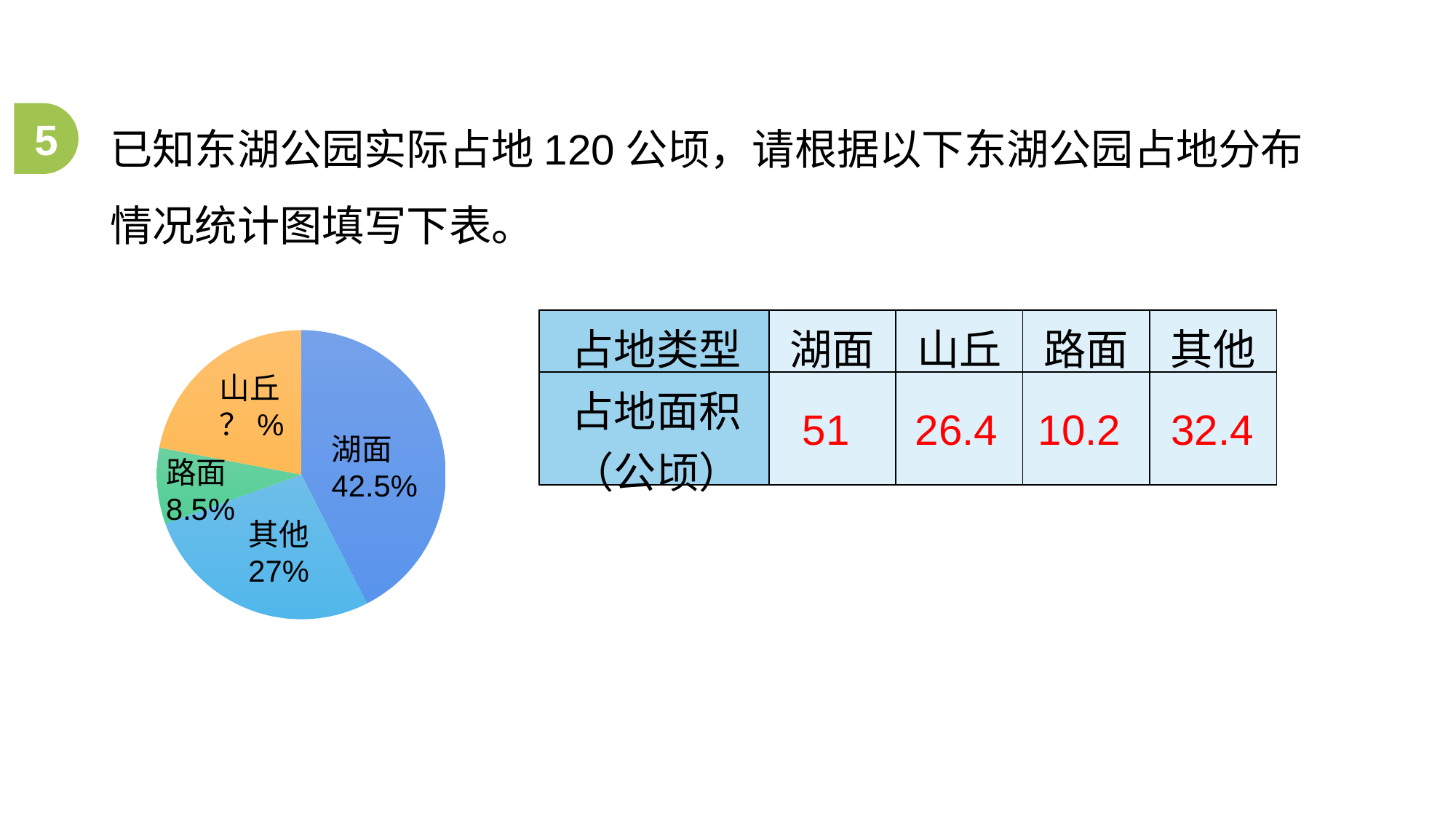

已知东湖公园实际占地120公顷，请根据以下东湖公园占地分布情况统计图填写下表。
5

### Chart

| Category | 列1 |
|---|---|
|  | 0.425 |
|  | 0.27 |
|  | 0.085 |
|  | 0.22 |
山丘
？%
湖面42.5%
路面
8.5%
其他
27%
| 占地类型 | 湖面 | 山丘 | 路面 | 其他 |
| --- | --- | --- | --- | --- |
| 占地面积 （公顷） |  |  |  |  |
51
26.4
10.2
32.4